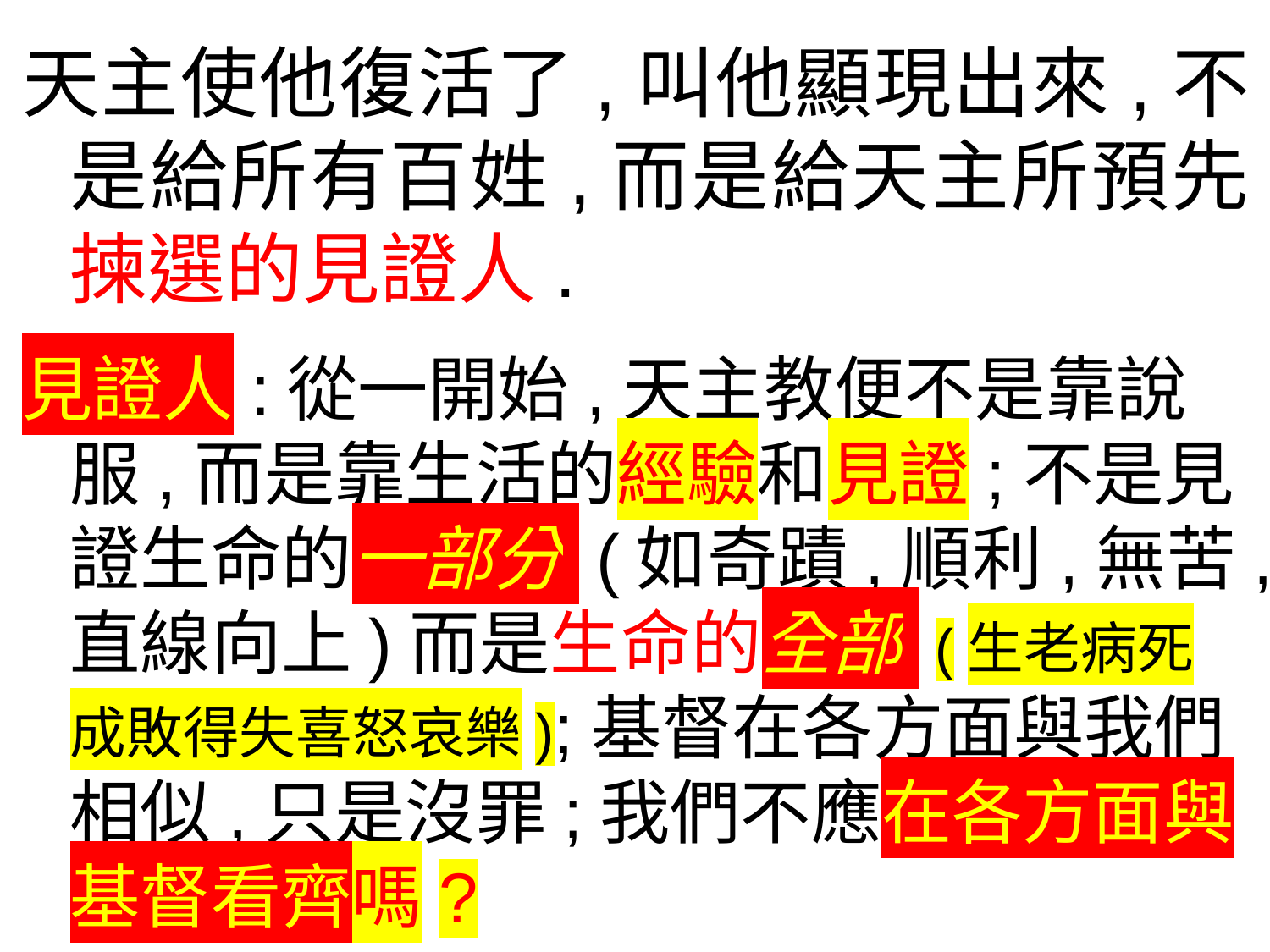

天主使他復活了,叫他顯現出來,不是給所有百姓,而是給天主所預先揀選的見證人.
見證人:從一開始,天主教便不是靠說服,而是靠生活的經驗和見證;不是見證生命的一部分 (如奇蹟,順利,無苦,直線向上)而是生命的全部 (生老病死成敗得失喜怒哀樂);基督在各方面與我們相似,只是沒罪;我們不應在各方面與基督看齊嗎?